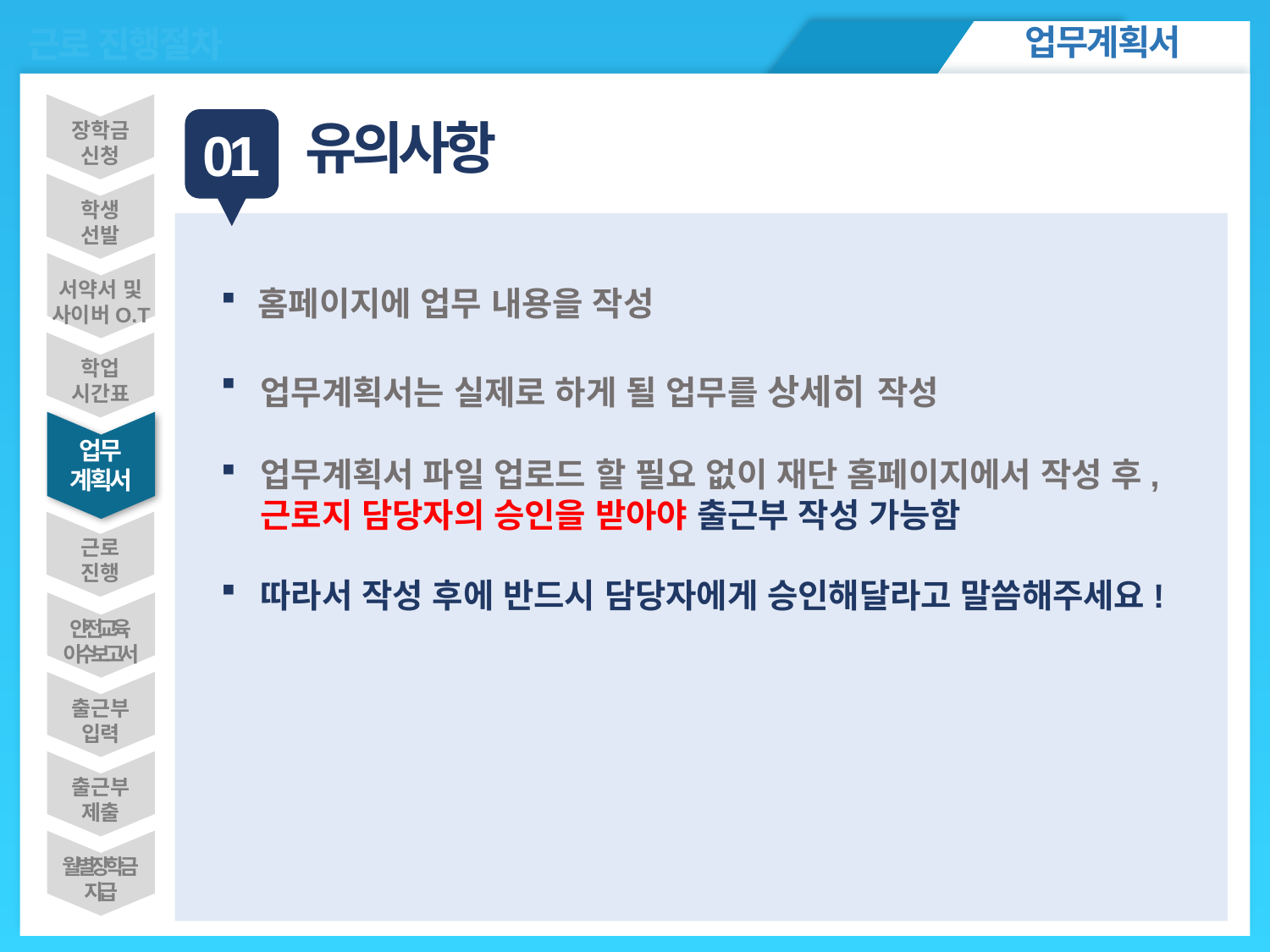

업무계획서
근로 진행절차

ㅇㅁㄴㅇㄴㅇ

장학금
신청
학생
선발
서약서 및
사이버O.T
학업
시간표
업무
계획서
근로
진행
안전교육
이수보고서
출근부
입력
출근부
제출
월별 장학금
지급
유의사항
01

홈페이지에 업무 내용을 작성
업무계획서는 실제로 하게 될 업무를 상세히 작성
업무계획서 파일 업로드 할 필요 없이 재단 홈페이지에서 작성 후, 근로지 담당자의 승인을 받아야 출근부 작성 가능함

따라서 작성 후에 반드시 담당자에게 승인해달라고 말씀해주세요!